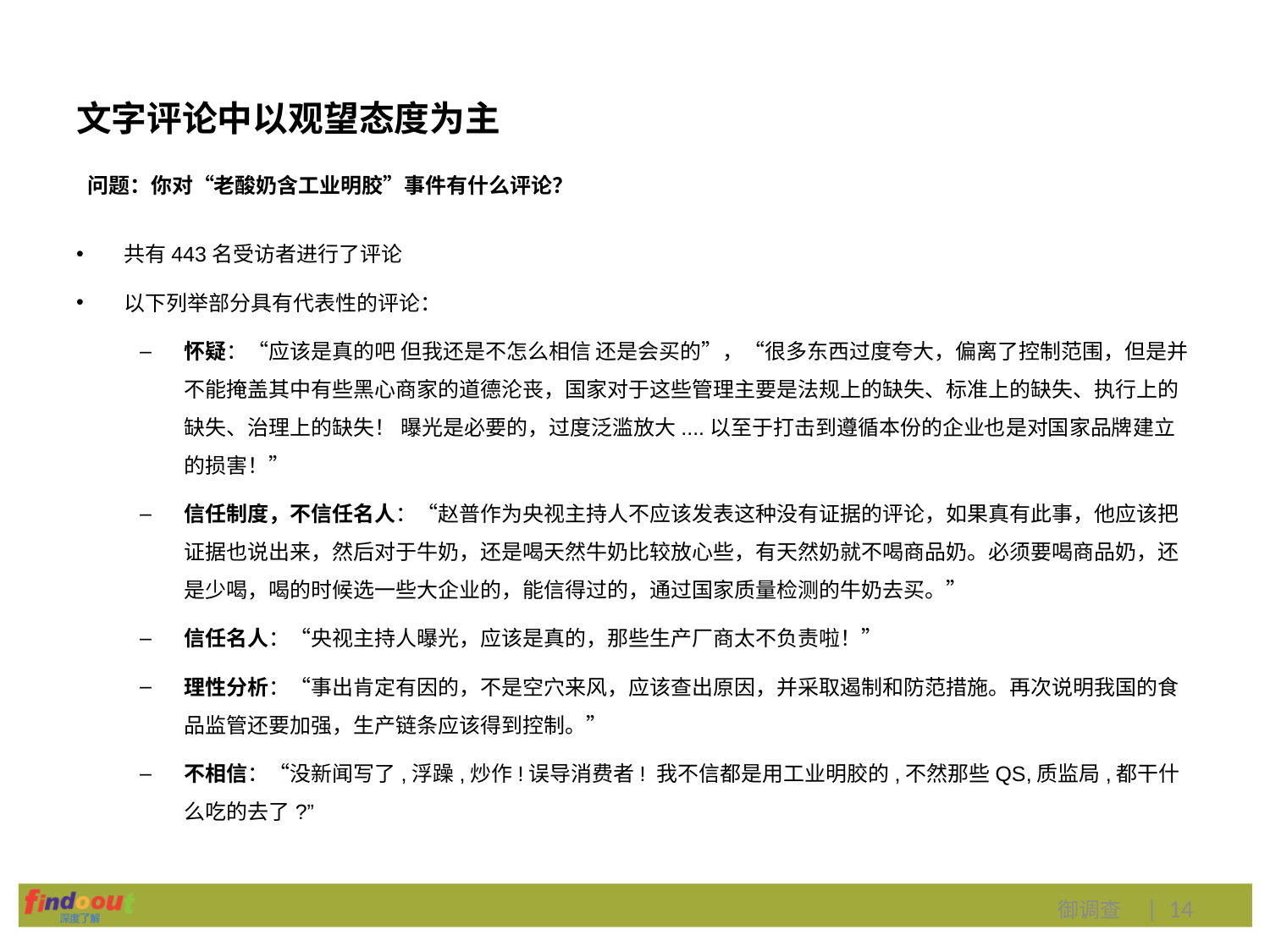

# 文字评论中以观望态度为主
问题：你对“老酸奶含工业明胶”事件有什么评论？
共有443名受访者进行了评论
以下列举部分具有代表性的评论：
怀疑：“应该是真的吧 但我还是不怎么相信 还是会买的”，“很多东西过度夸大，偏离了控制范围，但是并不能掩盖其中有些黑心商家的道德沦丧，国家对于这些管理主要是法规上的缺失、标准上的缺失、执行上的缺失、治理上的缺失！ 曝光是必要的，过度泛滥放大....以至于打击到遵循本份的企业也是对国家品牌建立的损害！”
信任制度，不信任名人：“赵普作为央视主持人不应该发表这种没有证据的评论，如果真有此事，他应该把证据也说出来，然后对于牛奶，还是喝天然牛奶比较放心些，有天然奶就不喝商品奶。必须要喝商品奶，还是少喝，喝的时候选一些大企业的，能信得过的，通过国家质量检测的牛奶去买。”
信任名人：“央视主持人曝光，应该是真的，那些生产厂商太不负责啦！”
理性分析：“事出肯定有因的，不是空穴来风，应该查出原因，并采取遏制和防范措施。再次说明我国的食品监管还要加强，生产链条应该得到控制。”
不相信：“没新闻写了,浮躁,炒作!误导消费者! 我不信都是用工业明胶的,不然那些QS,质监局,都干什么吃的去了?”

御调查   |  14